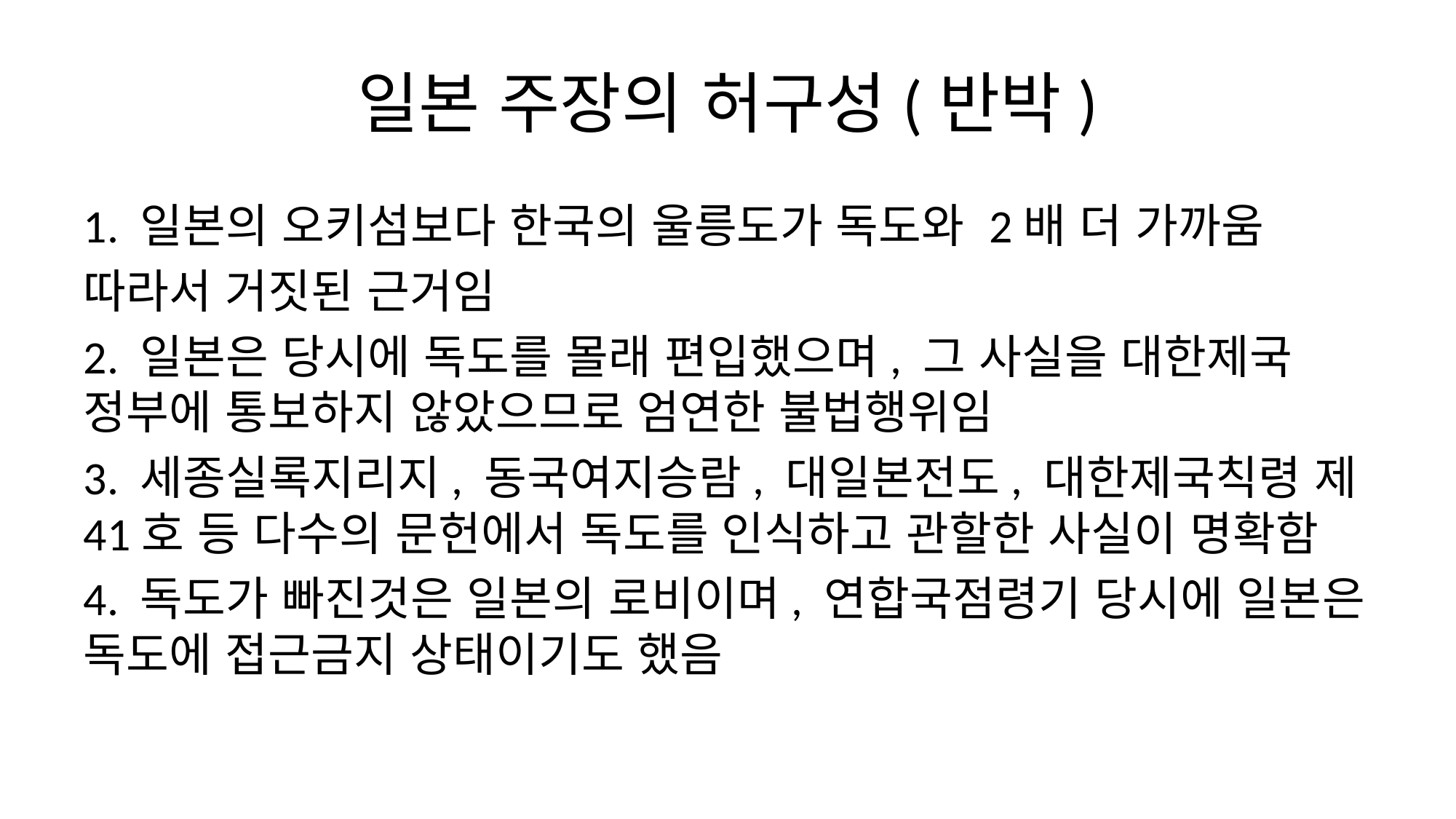

# 일본 주장의 허구성(반박)
1. 일본의 오키섬보다 한국의 울릉도가 독도와 2배 더 가까움
따라서 거짓된 근거임
2. 일본은 당시에 독도를 몰래 편입했으며, 그 사실을 대한제국 정부에 통보하지 않았으므로 엄연한 불법행위임
3. 세종실록지리지, 동국여지승람, 대일본전도, 대한제국칙령 제 41호 등 다수의 문헌에서 독도를 인식하고 관할한 사실이 명확함
4. 독도가 빠진것은 일본의 로비이며, 연합국점령기 당시에 일본은 독도에 접근금지 상태이기도 했음